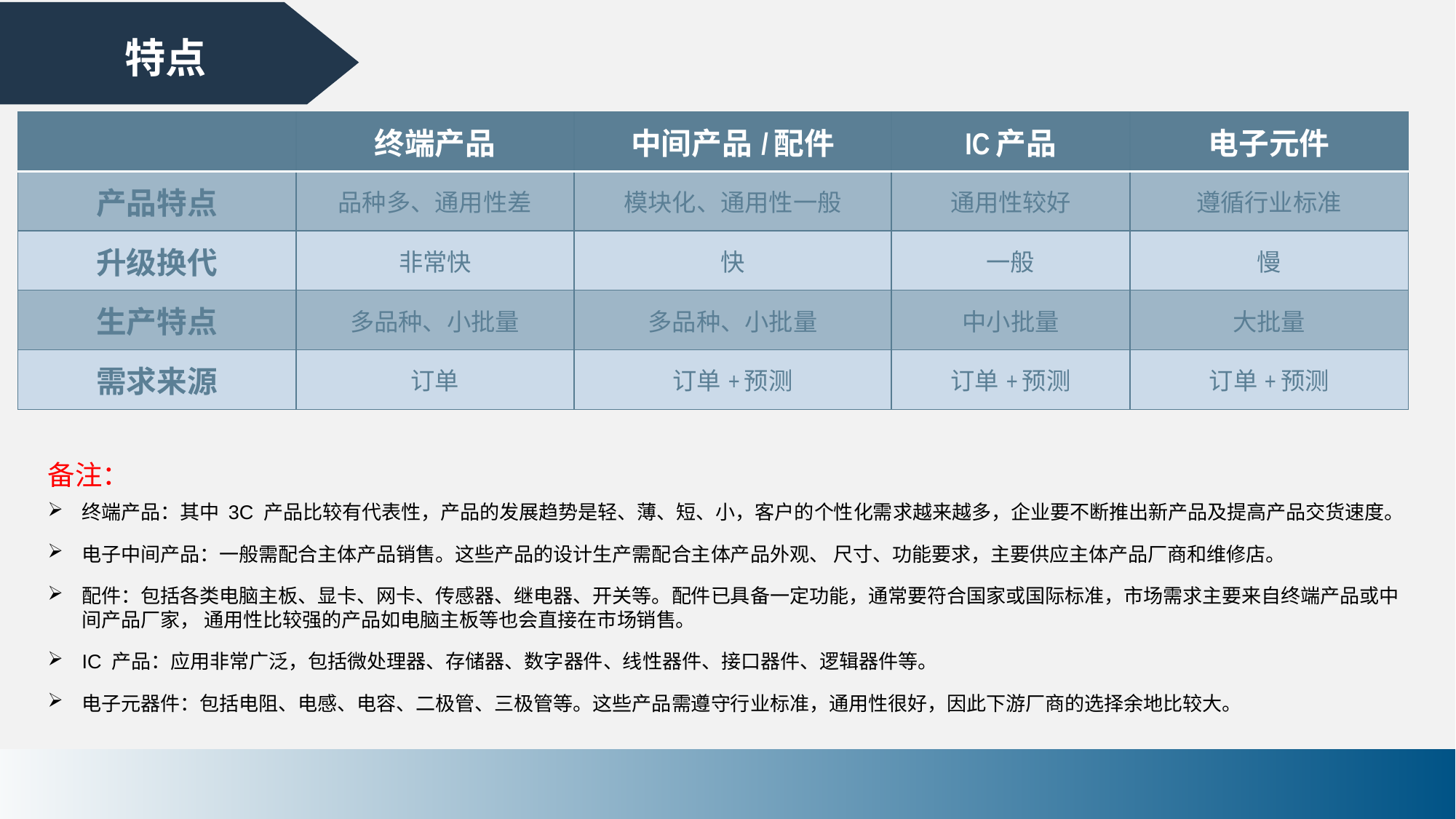

特点
|  | 终端产品 | 中间产品/配件 | IC产品 | 电子元件 |
| --- | --- | --- | --- | --- |
| 产品特点 | 品种多、通用性差 | 模块化、通用性一般 | 通用性较好 | 遵循行业标准 |
| 升级换代 | 非常快 | 快 | 一般 | 慢 |
| 生产特点 | 多品种、小批量 | 多品种、小批量 | 中小批量 | 大批量 |
| 需求来源 | 订单 | 订单+预测 | 订单+预测 | 订单+预测 |
备注：
终端产品：其中 3C 产品比较有代表性，产品的发展趋势是轻、薄、短、小，客户的个性化需求越来越多，企业要不断推出新产品及提高产品交货速度。
电子中间产品：一般需配合主体产品销售。这些产品的设计生产需配合主体产品外观、 尺寸、功能要求，主要供应主体产品厂商和维修店。
配件：包括各类电脑主板、显卡、网卡、传感器、继电器、开关等。配件已具备一定功能，通常要符合国家或国际标准，市场需求主要来自终端产品或中间产品厂家， 通用性比较强的产品如电脑主板等也会直接在市场销售。
IC 产品：应用非常广泛，包括微处理器、存储器、数字器件、线性器件、接口器件、逻辑器件等。
电子元器件：包括电阻、电感、电容、二极管、三极管等。这些产品需遵守行业标准，通用性很好，因此下游厂商的选择余地比较大。